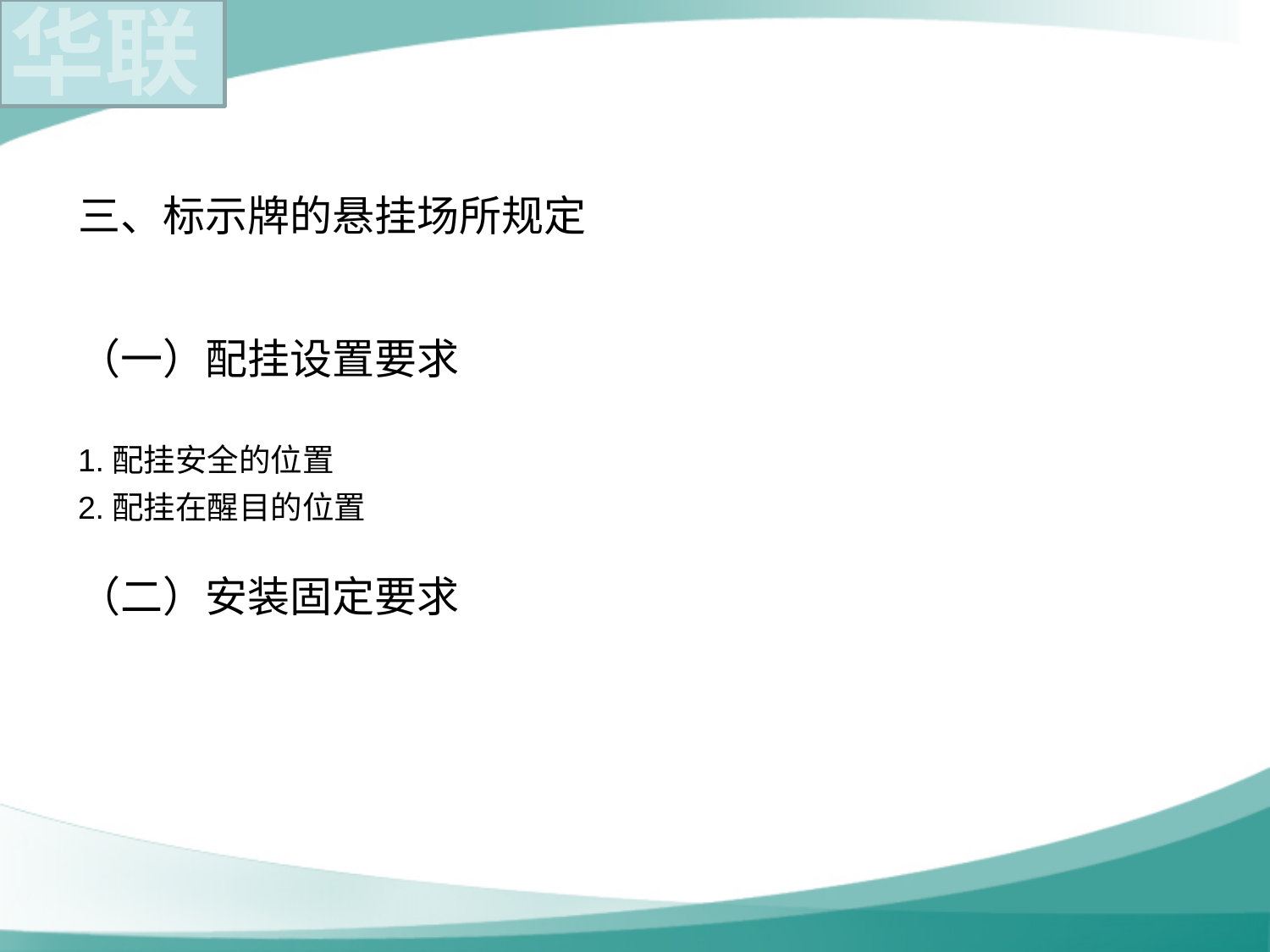

三、标示牌的悬挂场所规定
（一）配挂设置要求

1.配挂安全的位置
2.配挂在醒目的位置

（二）安装固定要求